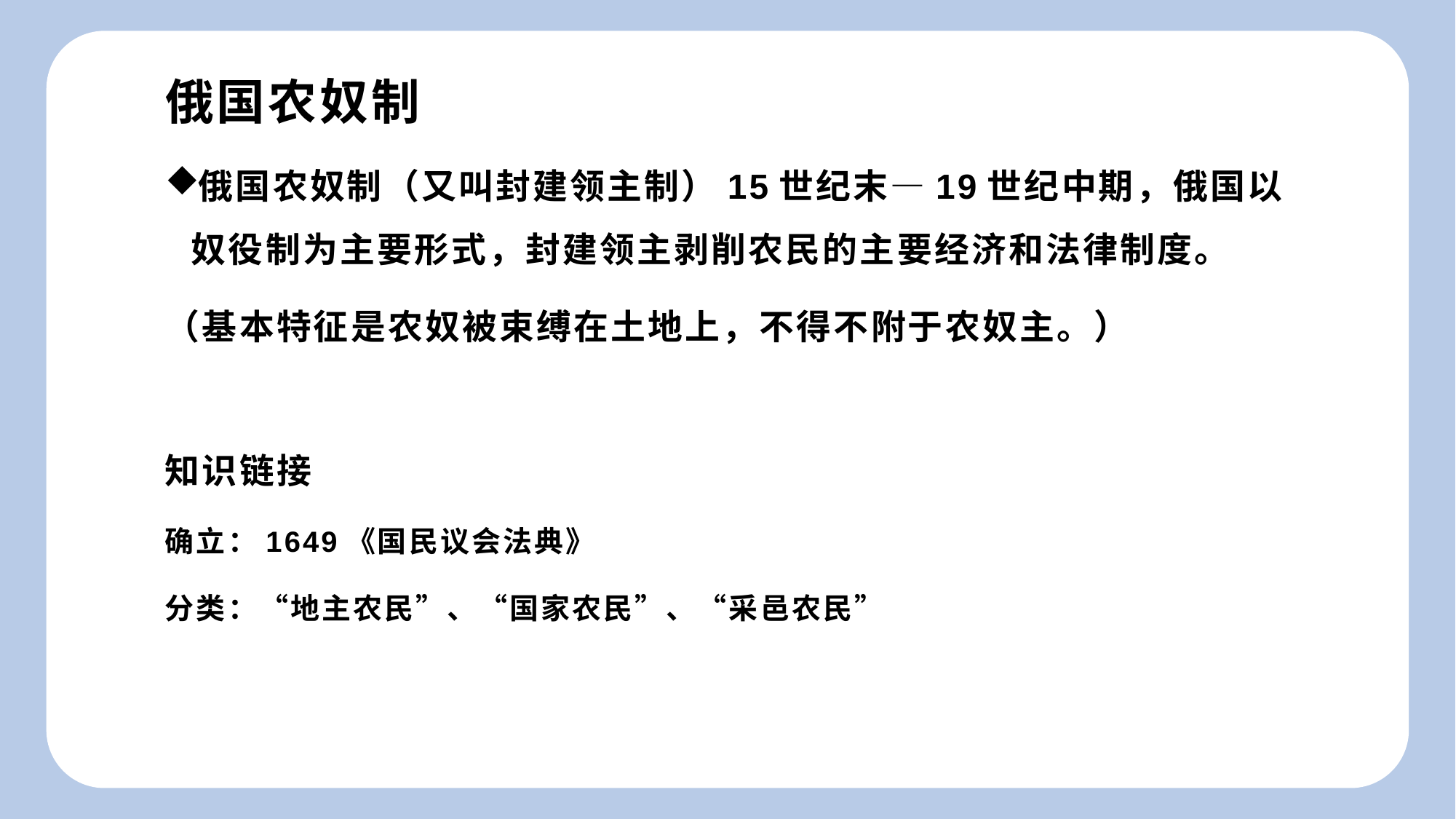

# 俄国农奴制
俄国农奴制（又叫封建领主制）15世纪末—19世纪中期，俄国以奴役制为主要形式，封建领主剥削农民的主要经济和法律制度。
（基本特征是农奴被束缚在土地上，不得不附于农奴主。）

知识链接
确立：1649《国民议会法典》
分类：“地主农民”、“国家农民”、“采邑农民”